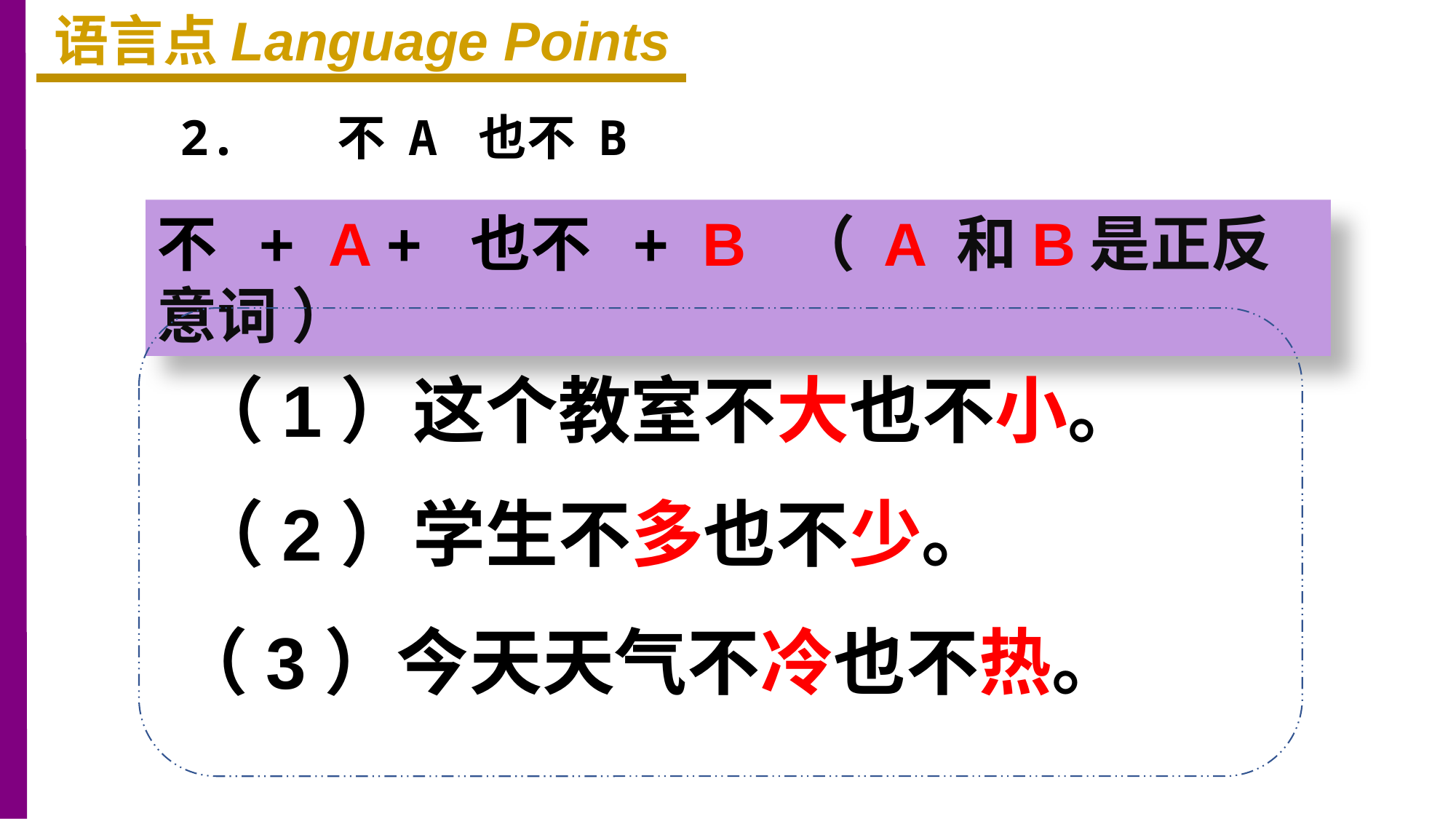

语言点Language Points
2.   不 A 也不 B
不  +  A +  也不  +  B  （ A 和B是正反意词 ）

（1）这个教室不大也不小。
（2）学生不多也不少。
（3）今天天气不冷也不热。